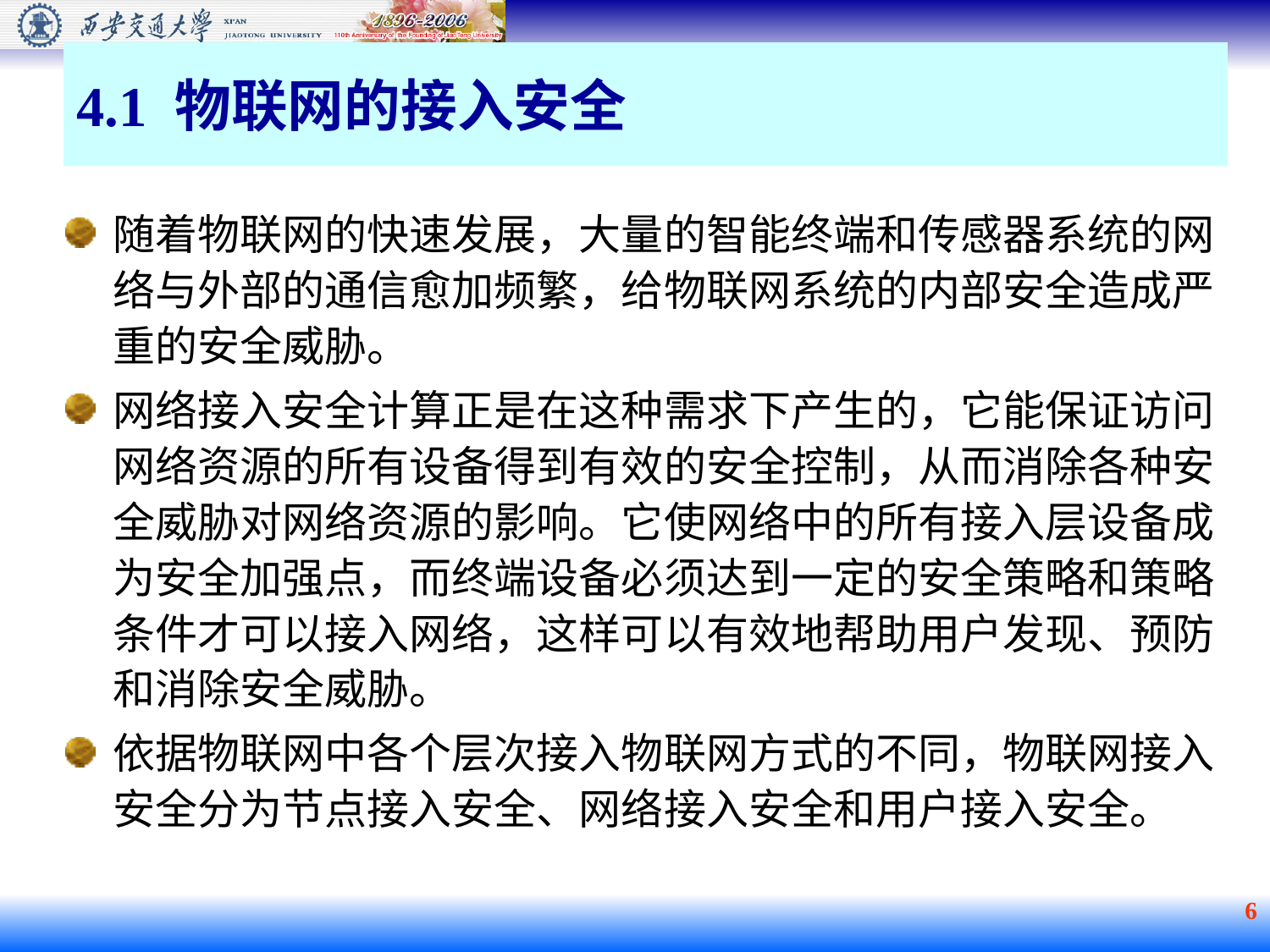

4.1 物联网的接入安全
随着物联网的快速发展，大量的智能终端和传感器系统的网络与外部的通信愈加频繁，给物联网系统的内部安全造成严重的安全威胁。
网络接入安全计算正是在这种需求下产生的，它能保证访问网络资源的所有设备得到有效的安全控制，从而消除各种安全威胁对网络资源的影响。它使网络中的所有接入层设备成为安全加强点，而终端设备必须达到一定的安全策略和策略条件才可以接入网络，这样可以有效地帮助用户发现、预防和消除安全威胁。
依据物联网中各个层次接入物联网方式的不同，物联网接入安全分为节点接入安全、网络接入安全和用户接入安全。
 6